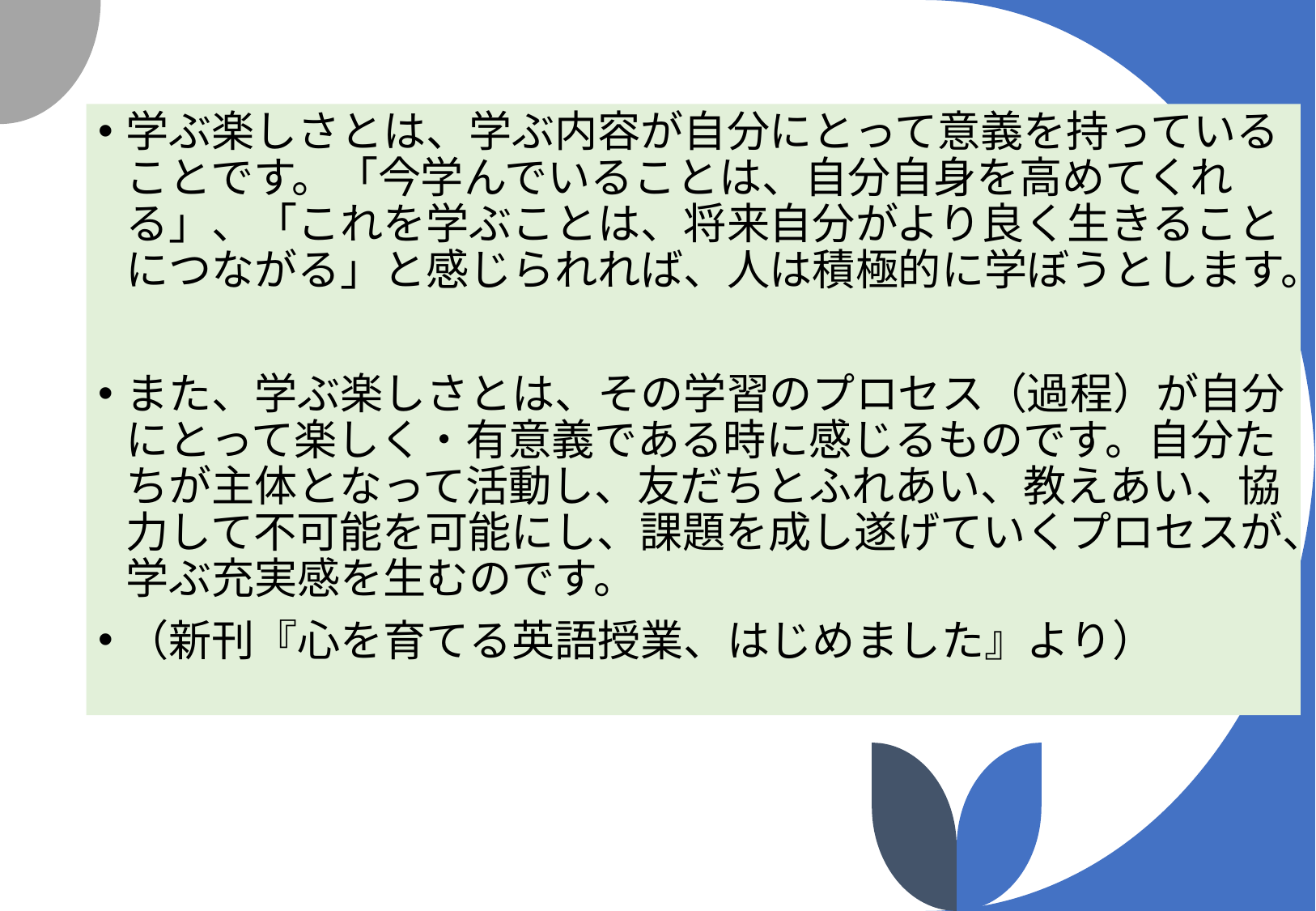

学ぶ楽しさとは、学ぶ内容が自分にとって意義を持っていることです。「今学んでいることは、自分自身を高めてくれる」、「これを学ぶことは、将来自分がより良く生きることにつながる」と感じられれば、人は積極的に学ぼうとします。

また、学ぶ楽しさとは、その学習のプロセス（過程）が自分にとって楽しく・有意義である時に感じるものです。自分たちが主体となって活動し、友だちとふれあい、教えあい、協力して不可能を可能にし、課題を成し遂げていくプロセスが、学ぶ充実感を生むのです。
（新刊『心を育てる英語授業、はじめました』より）